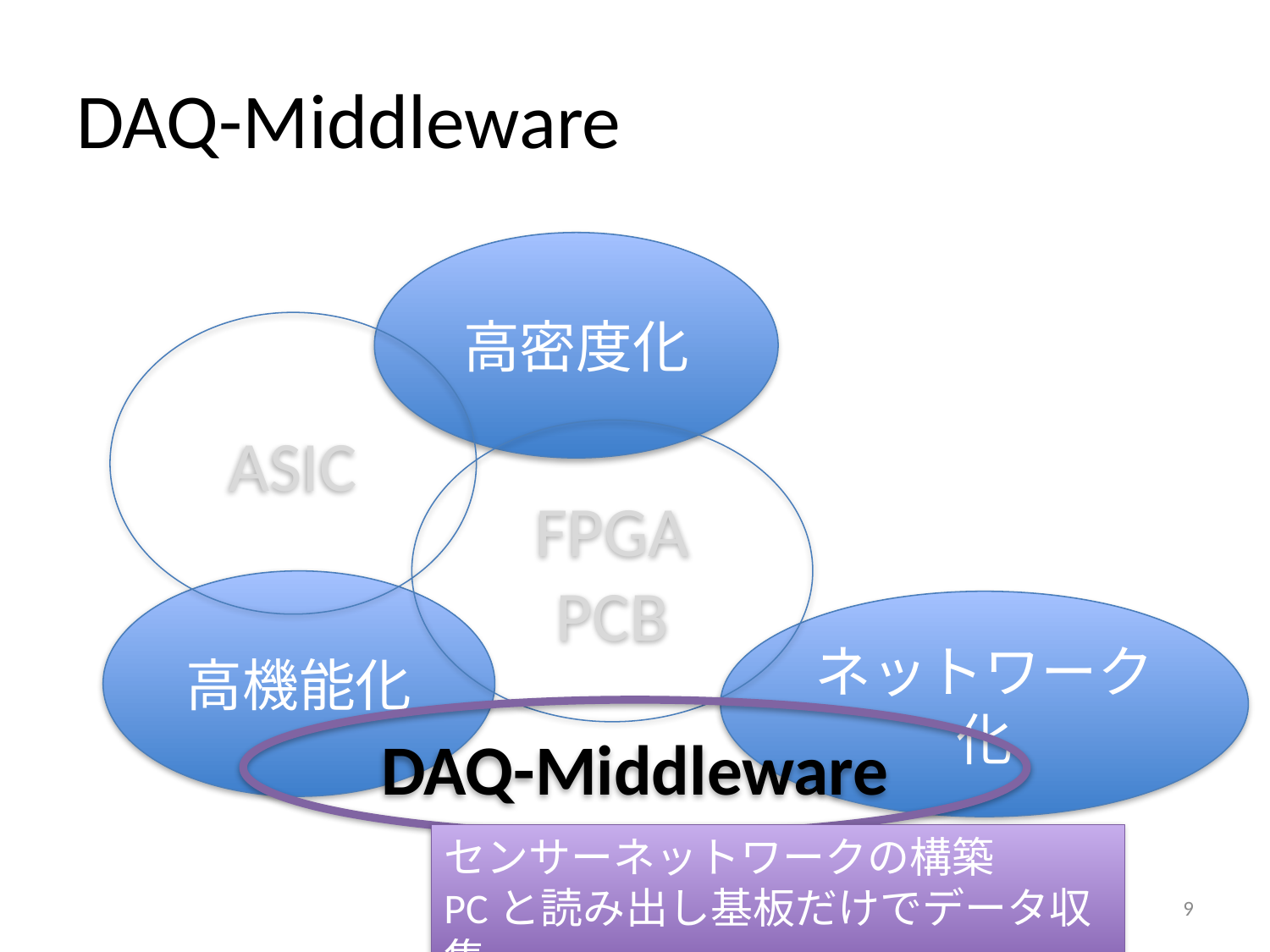

# DAQ-Middleware
高密度化
ASIC
FPGA
PCB
高機能化
ネットワーク化
DAQ-Middleware
センサーネットワークの構築
PCと読み出し基板だけでデータ収集
9